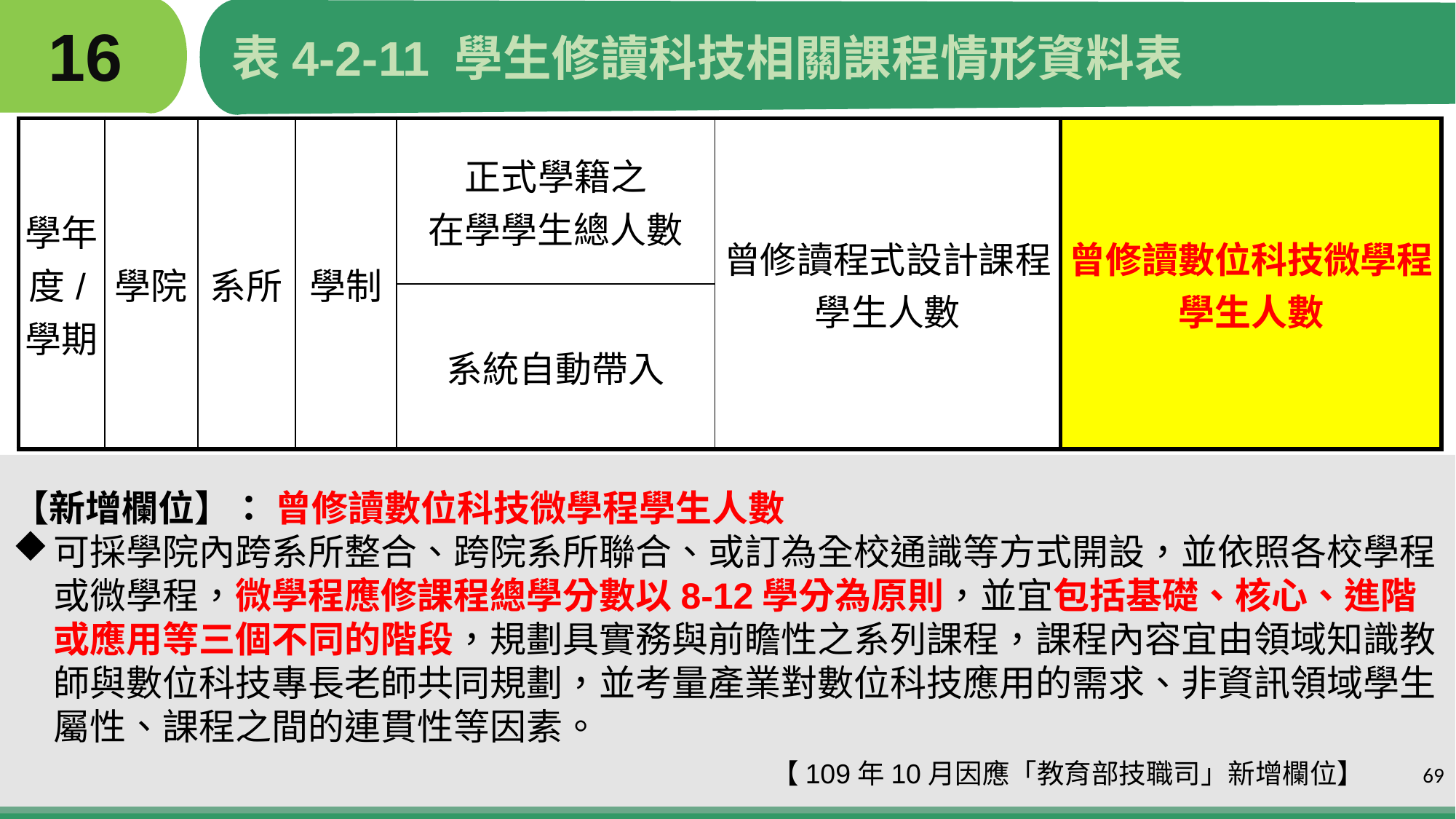

# 16
表4-2-11 學生修讀科技相關課程情形資料表
| 學年度/學期 | 學院 | 系所 | 學制 | 正式學籍之 在學學生總人數 | 曾修讀程式設計課程 學生人數 | 曾修讀數位科技微學程學生人數 |
| --- | --- | --- | --- | --- | --- | --- |
|  |  |  |  | 系統自動帶入 |  |  |
【新增欄位】： 曾修讀數位科技微學程學生人數
可採學院內跨系所整合、跨院系所聯合、或訂為全校通識等方式開設，並依照各校學程或微學程，微學程應修課程總學分數以8-12學分為原則，並宜包括基礎、核心、進階或應用等三個不同的階段，規劃具實務與前瞻性之系列課程，課程內容宜由領域知識教師與數位科技專長老師共同規劃，並考量產業對數位科技應用的需求、非資訊領域學生屬性、課程之間的連貫性等因素。
                                                                                                                         【109年10月因應「教育部技職司」新增欄位】

69